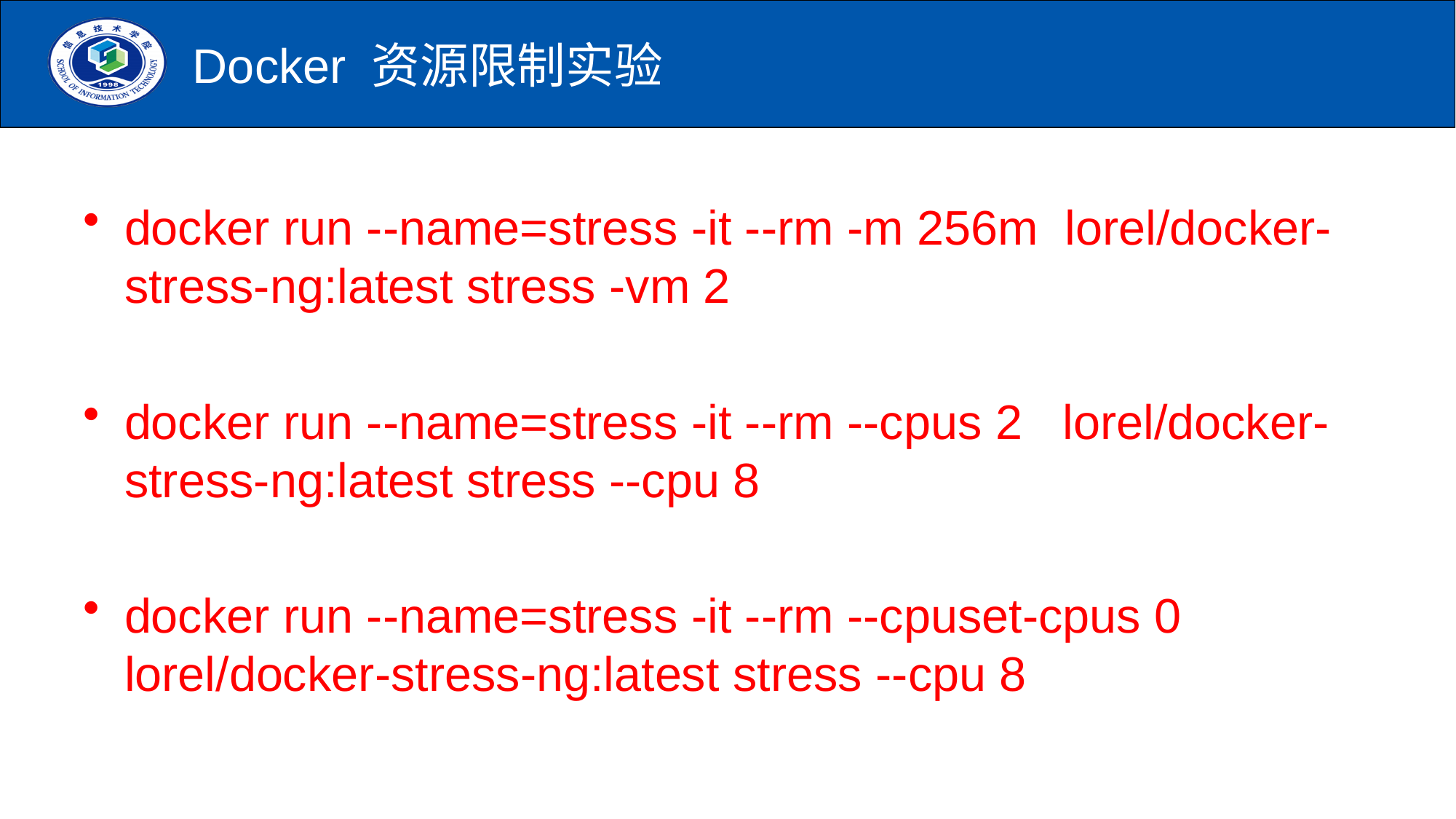

# Docker 资源限制实验
docker run --name=stress -it --rm -m 256m  lorel/docker-stress-ng:latest stress -vm 2

docker run --name=stress -it --rm --cpus 2   lorel/docker-stress-ng:latest stress --cpu 8

docker run --name=stress -it --rm --cpuset-cpus 0   lorel/docker-stress-ng:latest stress --cpu 8